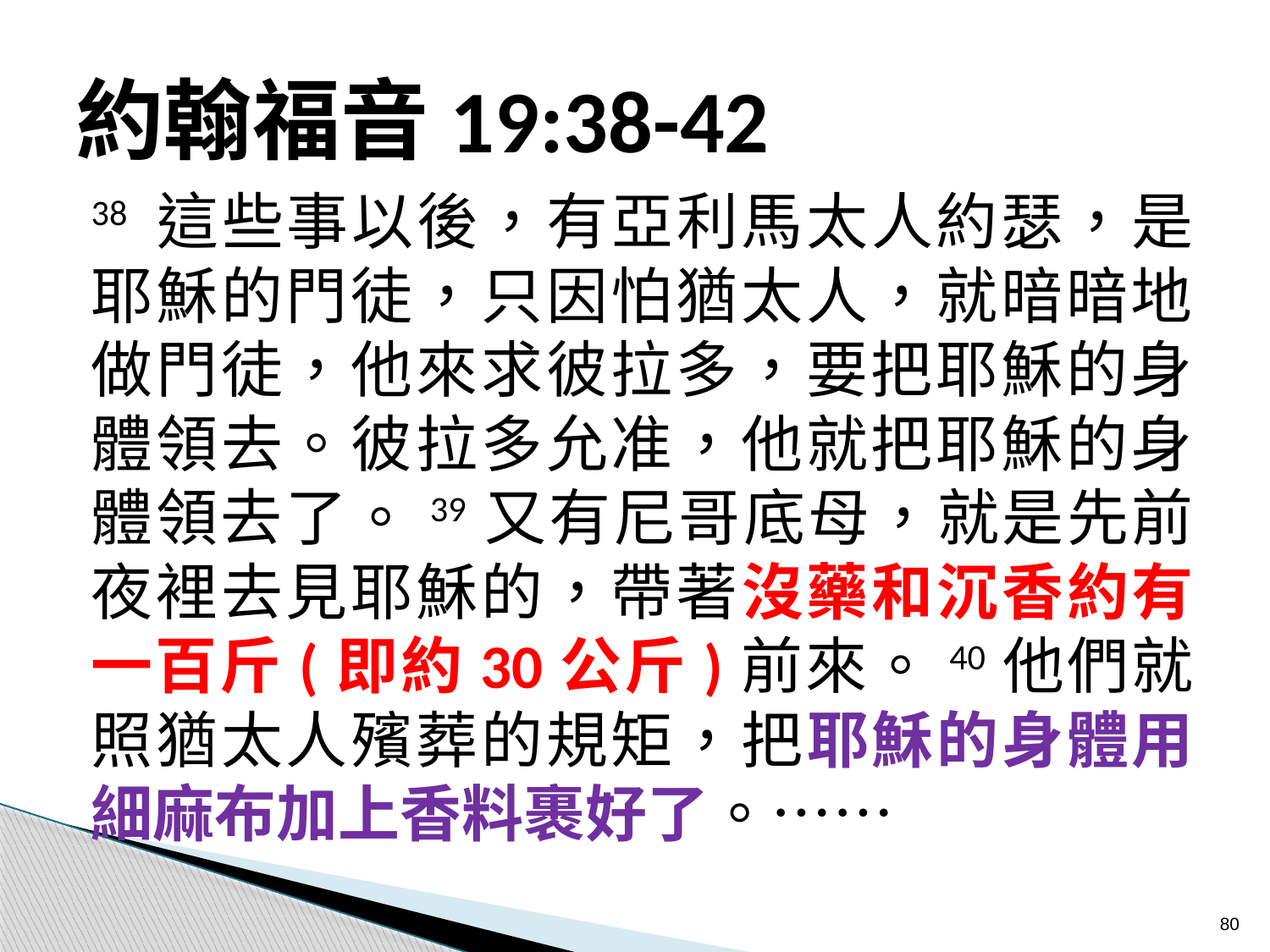

# 約翰福音19:38-42
38 這些事以後，有亞利馬太人約瑟，是耶穌的門徒，只因怕猶太人，就暗暗地做門徒，他來求彼拉多，要把耶穌的身體領去。彼拉多允准，他就把耶穌的身體領去了。39又有尼哥底母，就是先前夜裡去見耶穌的，帶著沒藥和沉香約有一百斤(即約30公斤)前來。40他們就照猶太人殯葬的規矩，把耶穌的身體用細麻布加上香料裹好了。……
80